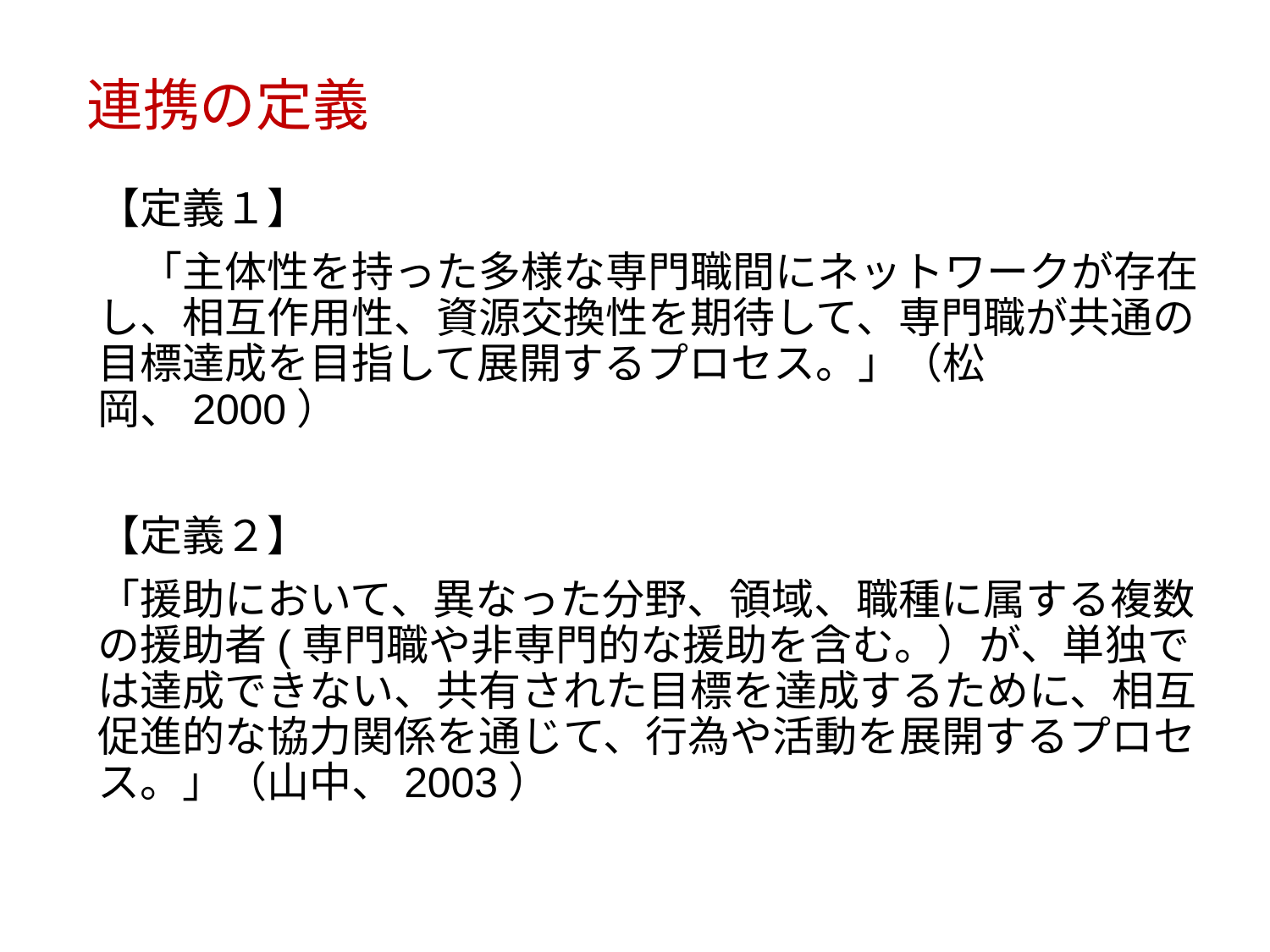

連携の定義
【定義１】
　「主体性を持った多様な専門職間にネットワークが存在し、相互作用性、資源交換性を期待して、専門職が共通の目標達成を目指して展開するプロセス。」（松岡、2000）

【定義２】
「援助において、異なった分野、領域、職種に属する複数の援助者(専門職や非専門的な援助を含む。）が、単独では達成できない、共有された目標を達成するために、相互促進的な協力関係を通じて、行為や活動を展開するプロセス。」（山中、2003）